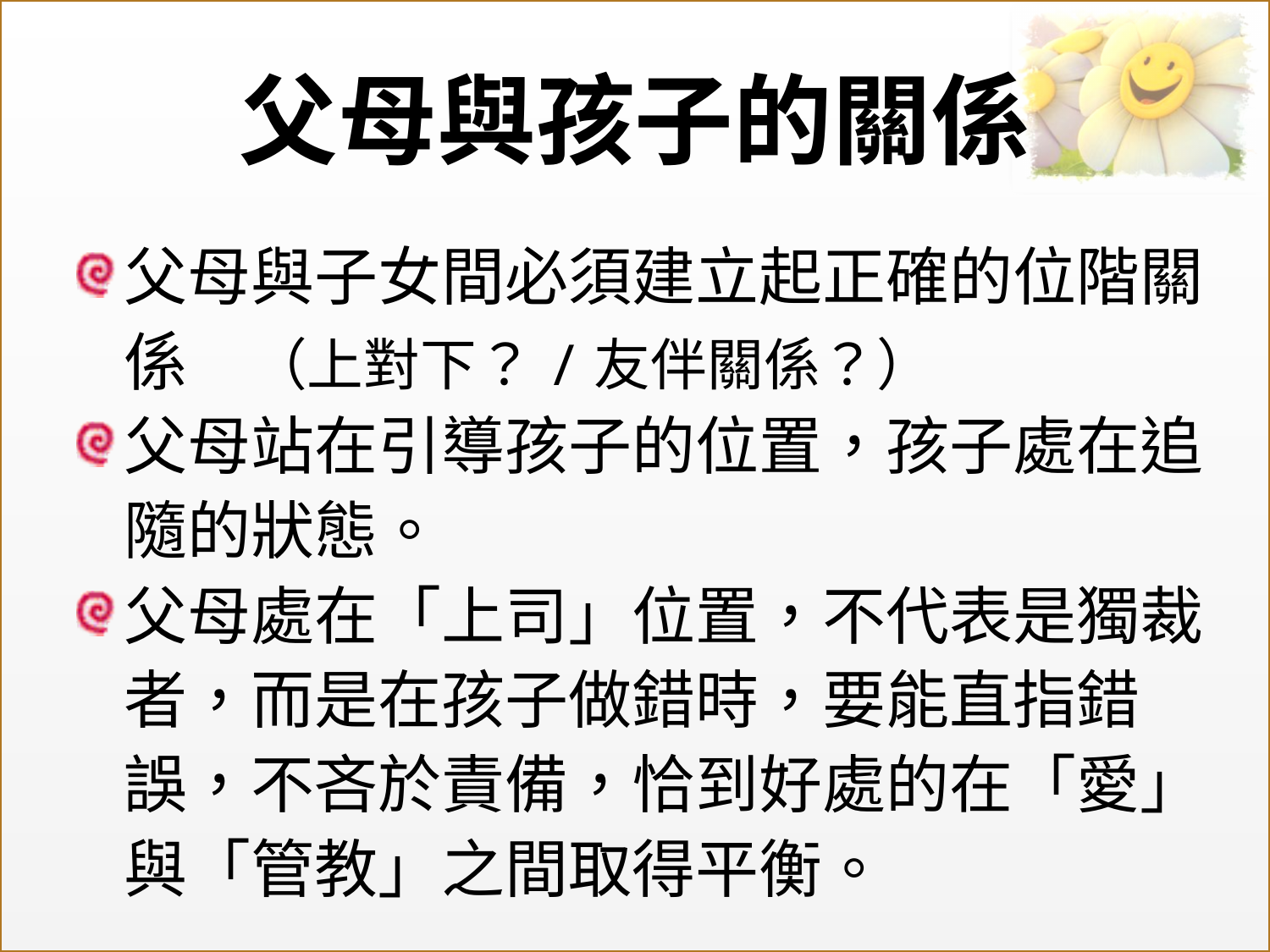

# 父母與孩子的關係
父母與子女間必須建立起正確的位階關係	（上對下？/友伴關係？）
父母站在引導孩子的位置，孩子處在追隨的狀態。
父母處在「上司」位置，不代表是獨裁者，而是在孩子做錯時，要能直指錯誤，不吝於責備，恰到好處的在「愛」與「管教」之間取得平衡。